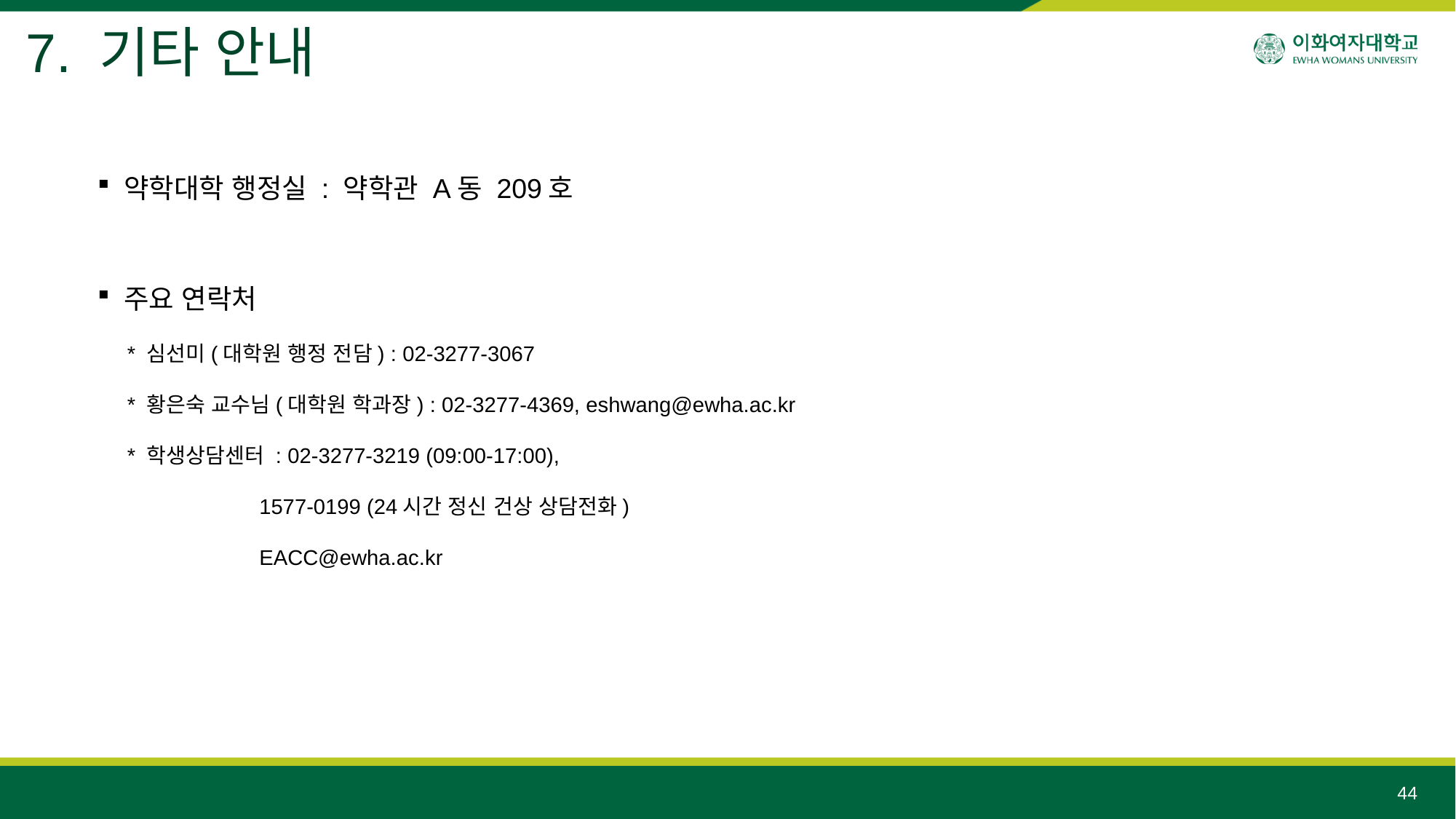

7. 기타 안내
 약학대학 행정실 : 약학관 A동 209호

 주요 연락처
     * 심선미(대학원 행정 전담) : 02-3277-3067
     * 황은숙 교수님(대학원 학과장) : 02-3277-4369, eshwang@ewha.ac.kr
     * 학생상담센터 : 02-3277-3219 (09:00-17:00),
                           1577-0199 (24시간 정신 건상 상담전화)
                           EACC@ewha.ac.kr
44